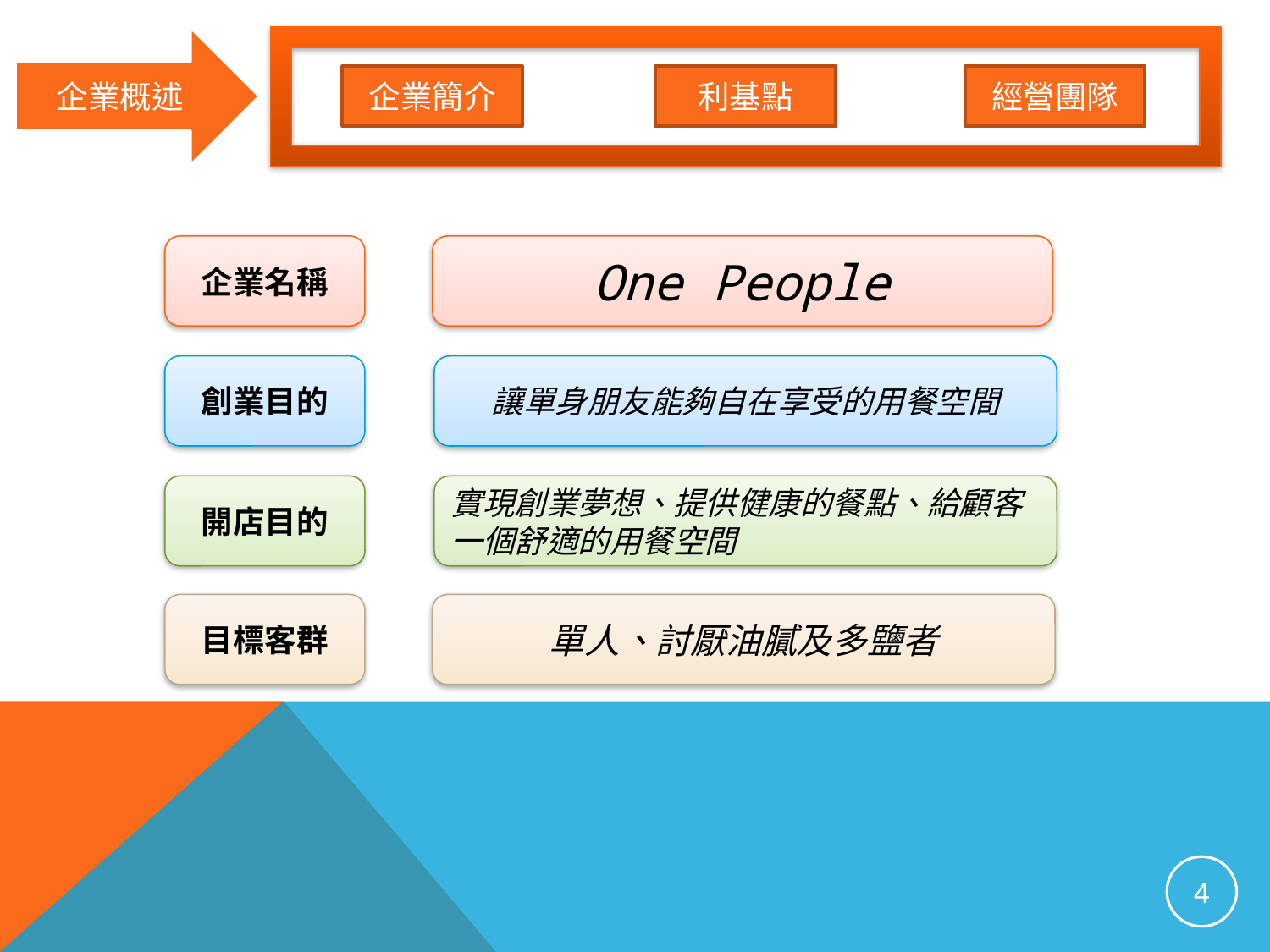

企業概述

企業簡介
經營團隊
利基點
企業名稱
One People
創業目的
讓單身朋友能夠自在享受的用餐空間
開店目的
實現創業夢想、提供健康的餐點、給顧客一個舒適的用餐空間
目標客群
單人、討厭油膩及多鹽者
4